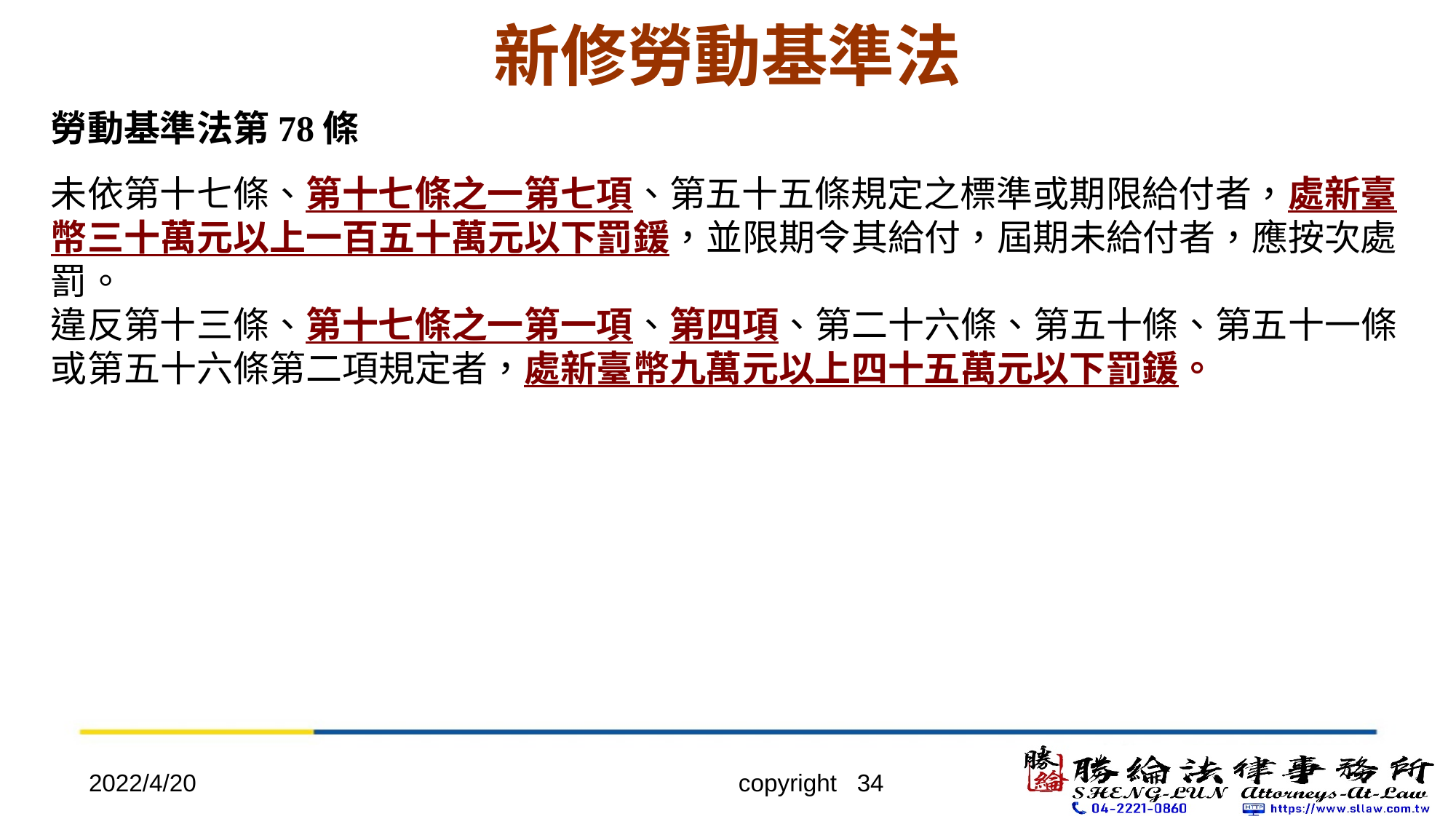

# 新修勞動基準法
勞動基準法第78條

未依第十七條、第十七條之一第七項、第五十五條規定之標準或期限給付者，處新臺幣三十萬元以上一百五十萬元以下罰鍰，並限期令其給付，屆期未給付者，應按次處罰。
違反第十三條、第十七條之一第一項、第四項、第二十六條、第五十條、第五十一條或第五十六條第二項規定者，處新臺幣九萬元以上四十五萬元以下罰鍰。
2022/4/20
copyright   34